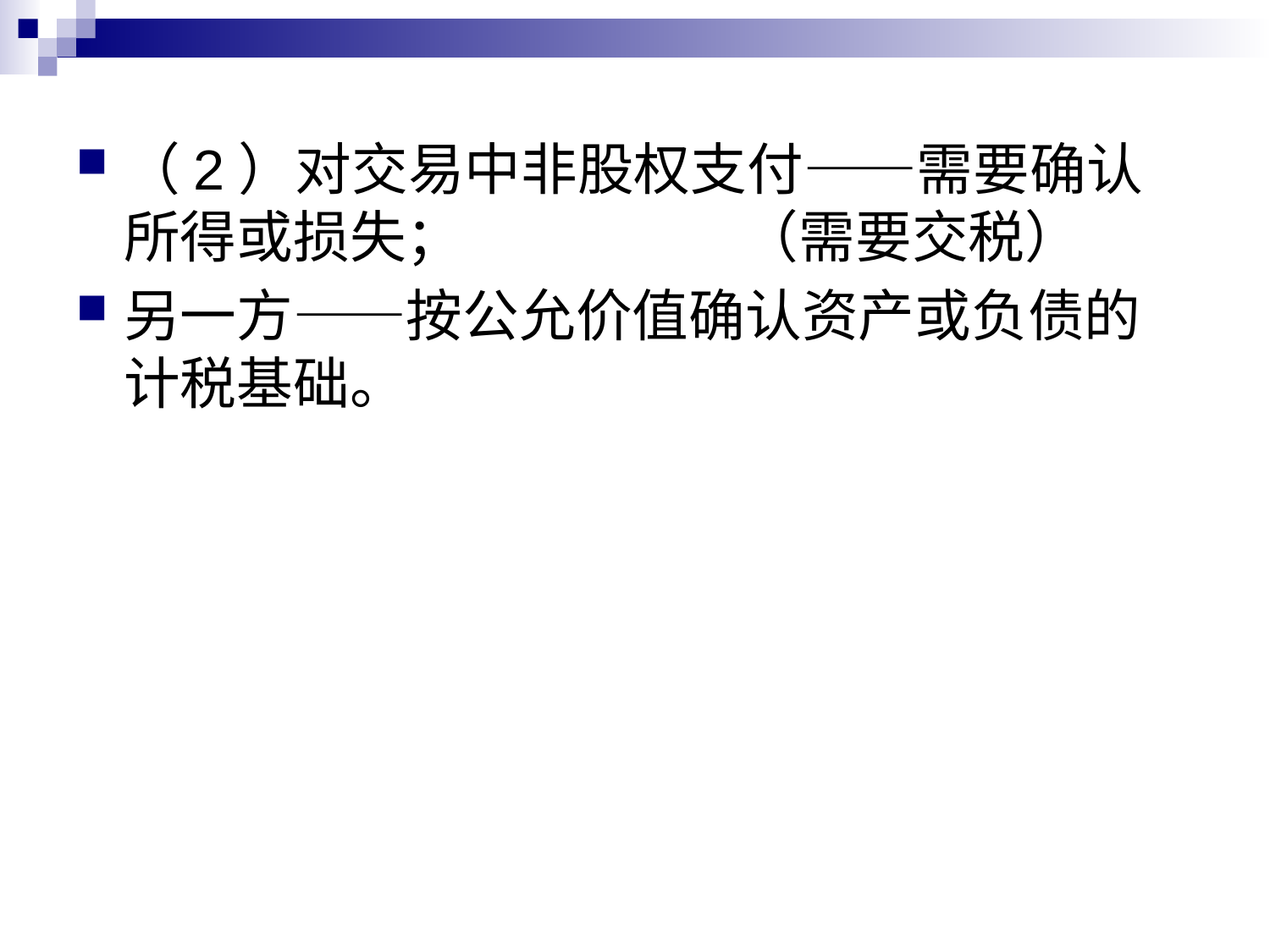

（2）对交易中非股权支付——需要确认所得或损失；                      （需要交税）
另一方——按公允价值确认资产或负债的计税基础。